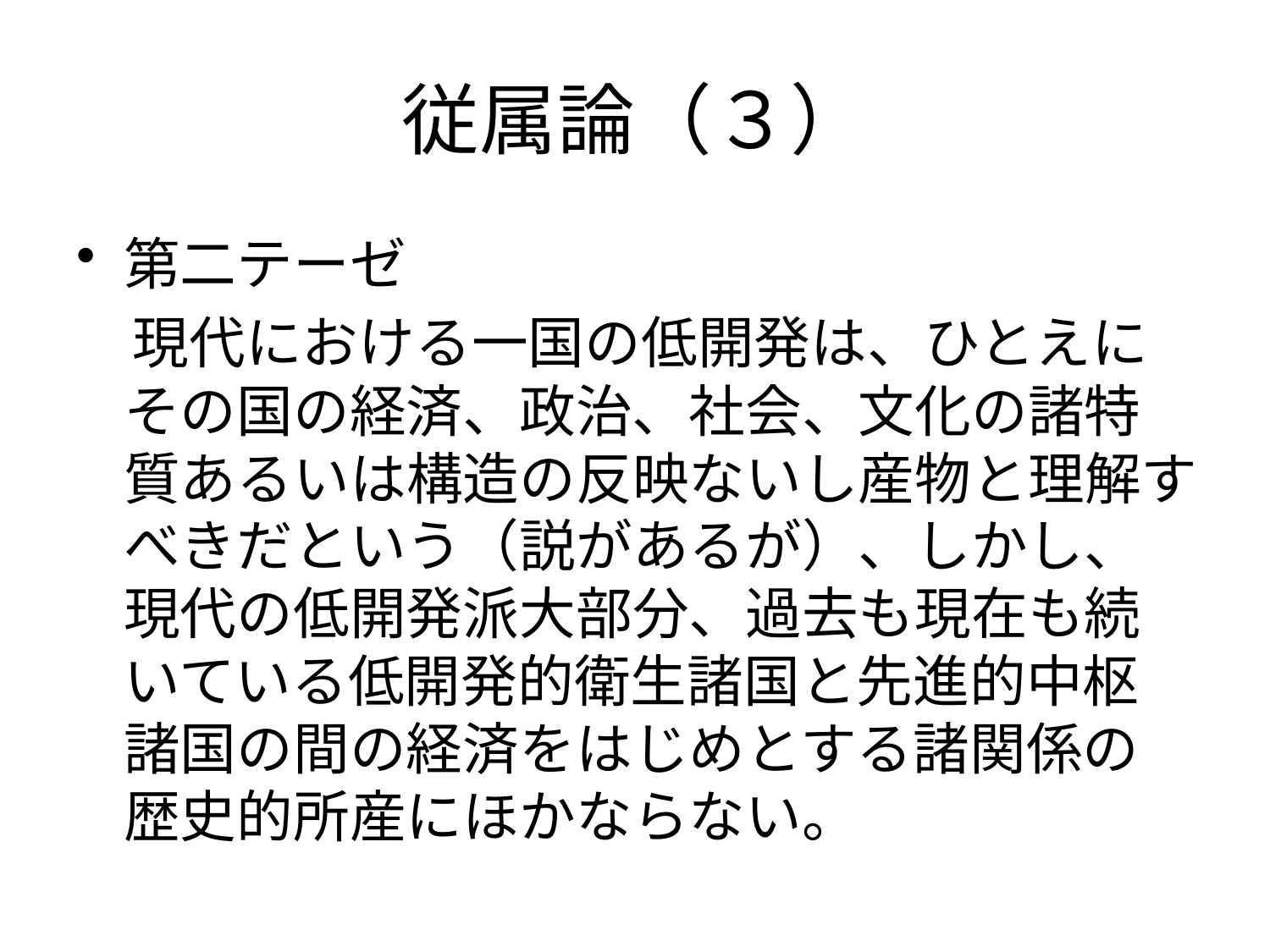

# 従属論（３）
第二テーゼ
　現代における一国の低開発は、ひとえにその国の経済、政治、社会、文化の諸特質あるいは構造の反映ないし産物と理解すべきだという（説があるが）、しかし、現代の低開発派大部分、過去も現在も続いている低開発的衛生諸国と先進的中枢諸国の間の経済をはじめとする諸関係の歴史的所産にほかならない。